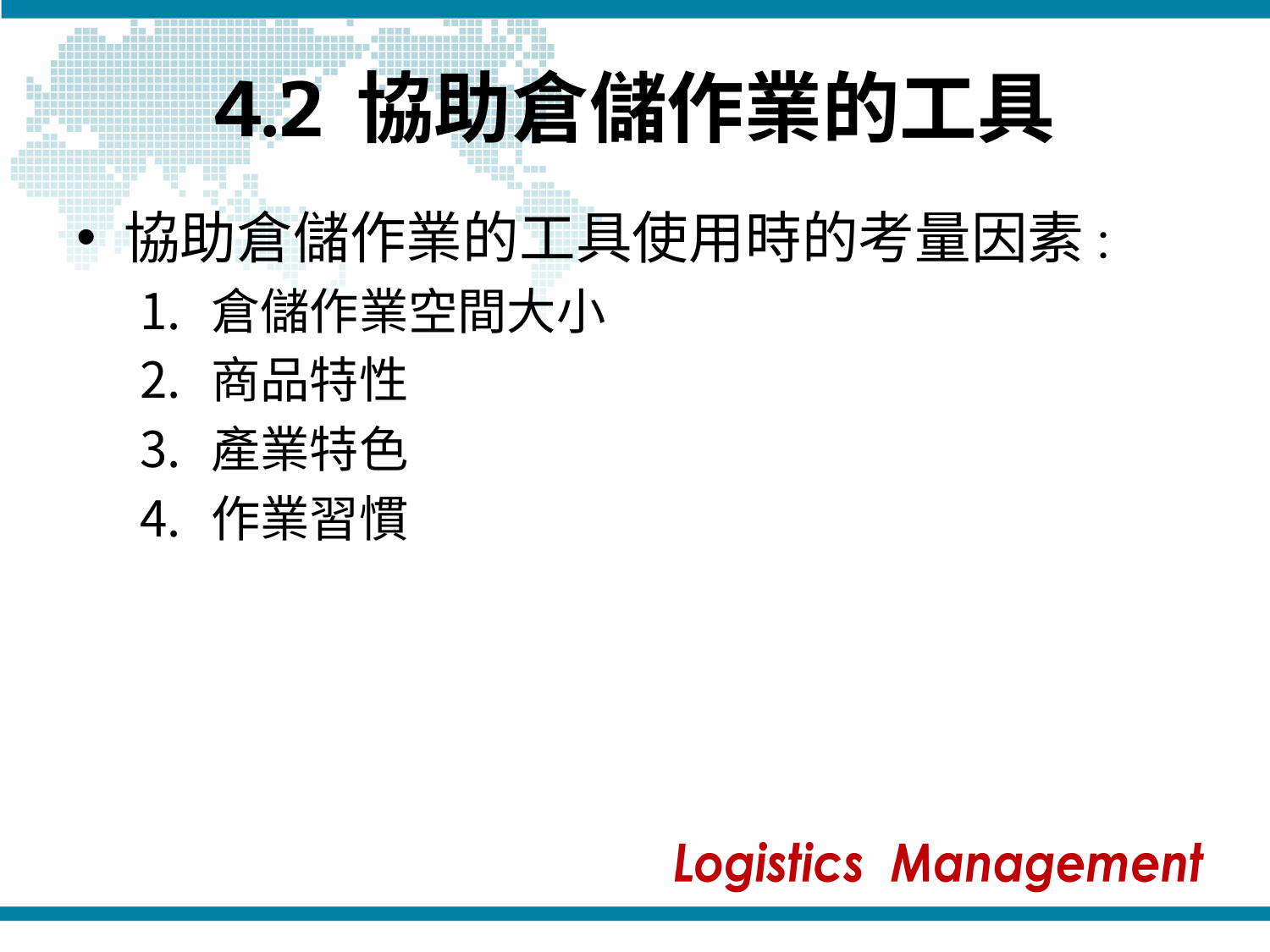

# 4.2 協助倉儲作業的工具
協助倉儲作業的工具使用時的考量因素:
倉儲作業空間大小
商品特性
產業特色
作業習慣